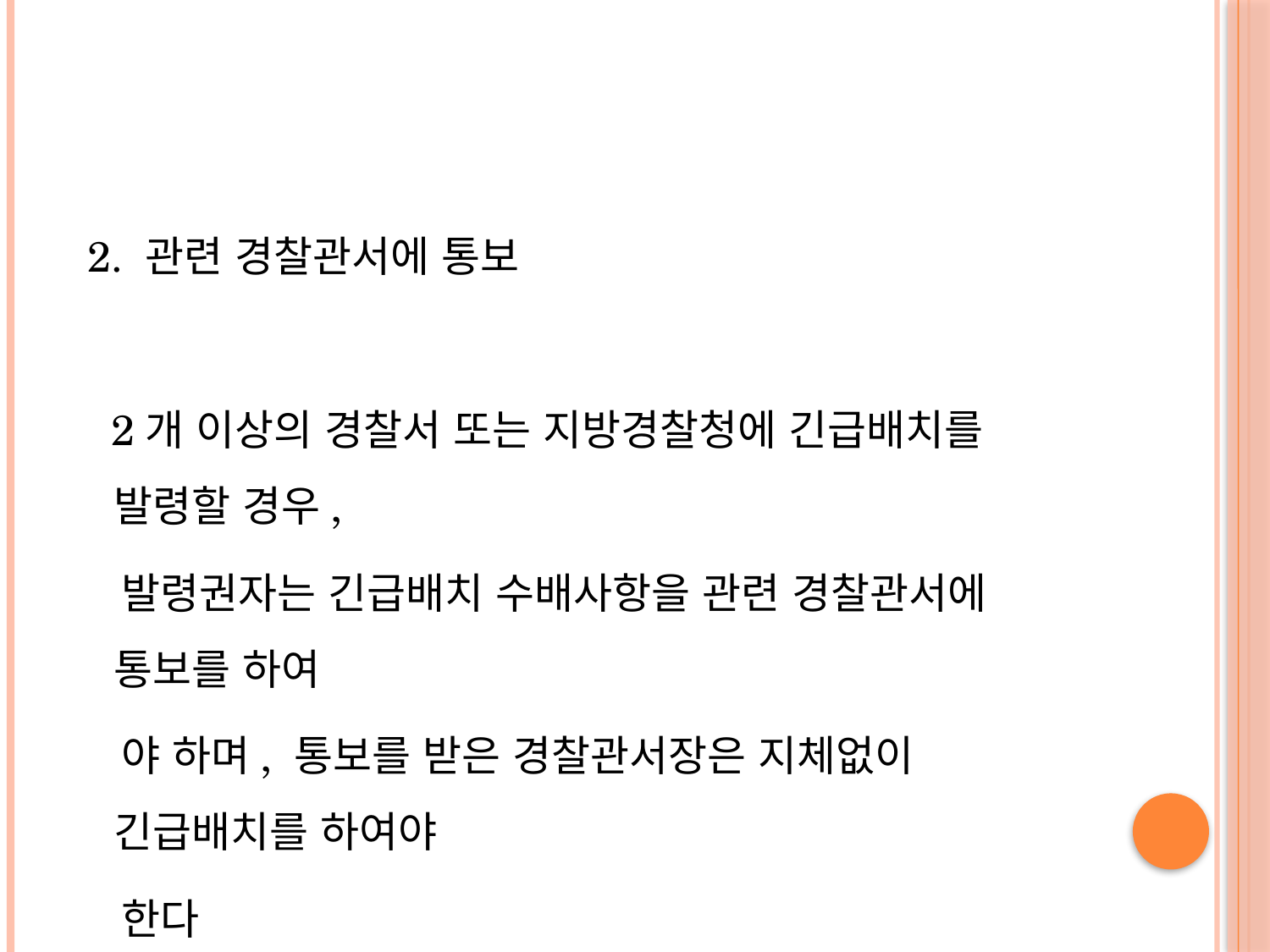

#
 2. 관련 경찰관서에 통보

   2개 이상의 경찰서 또는 지방경찰청에 긴급배치를 발령할 경우,
   발령권자는 긴급배치 수배사항을 관련 경찰관서에 통보를 하여
   야 하며, 통보를 받은 경찰관서장은 지체없이 긴급배치를 하여야
   한다